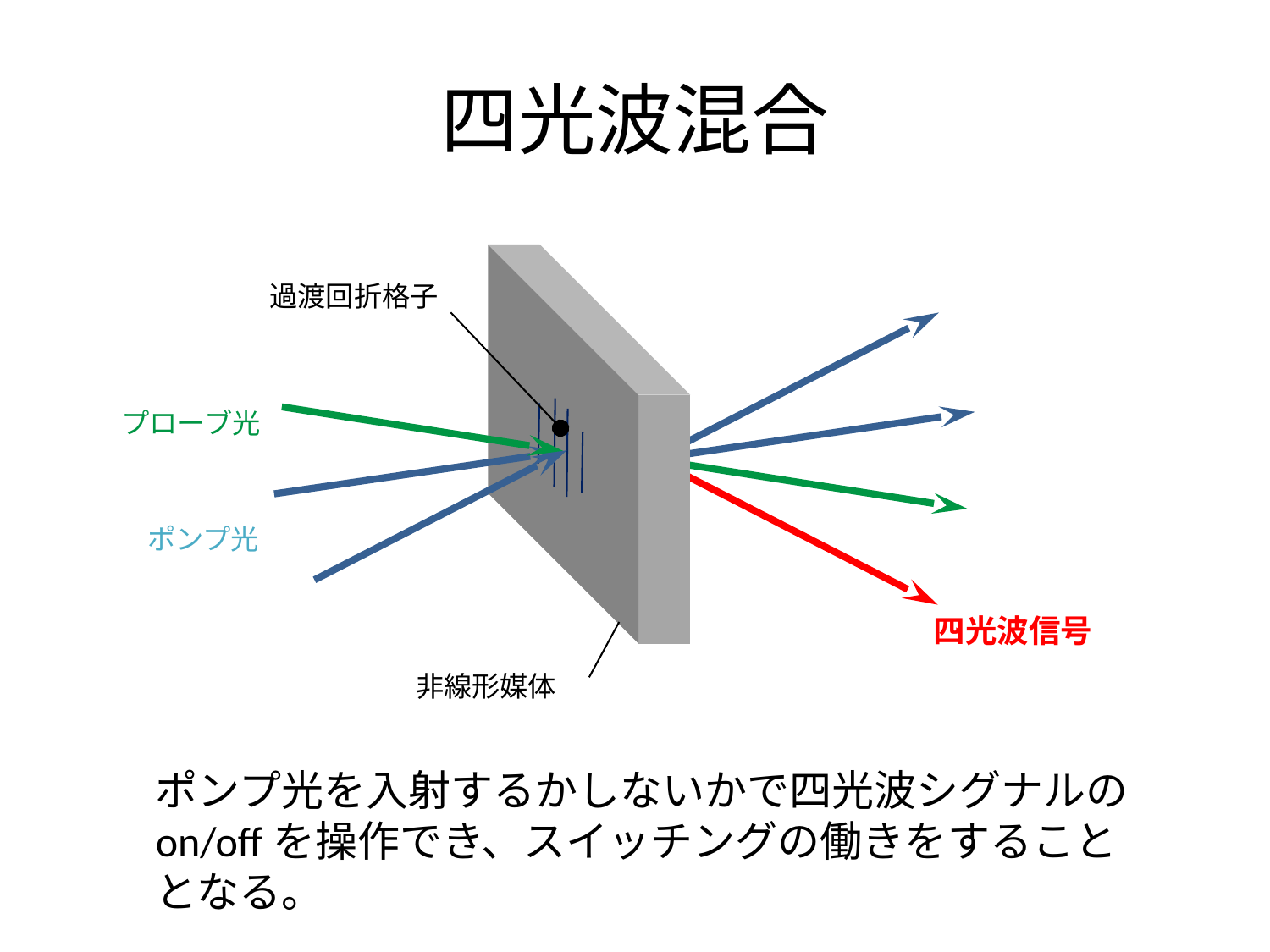

# 四光波混合

過渡回折格子
プローブ光
ポンプ光
四光波信号
非線形媒体
ポンプ光を入射するかしないかで四光波シグナルのon/offを操作でき、スイッチングの働きをすることとなる。